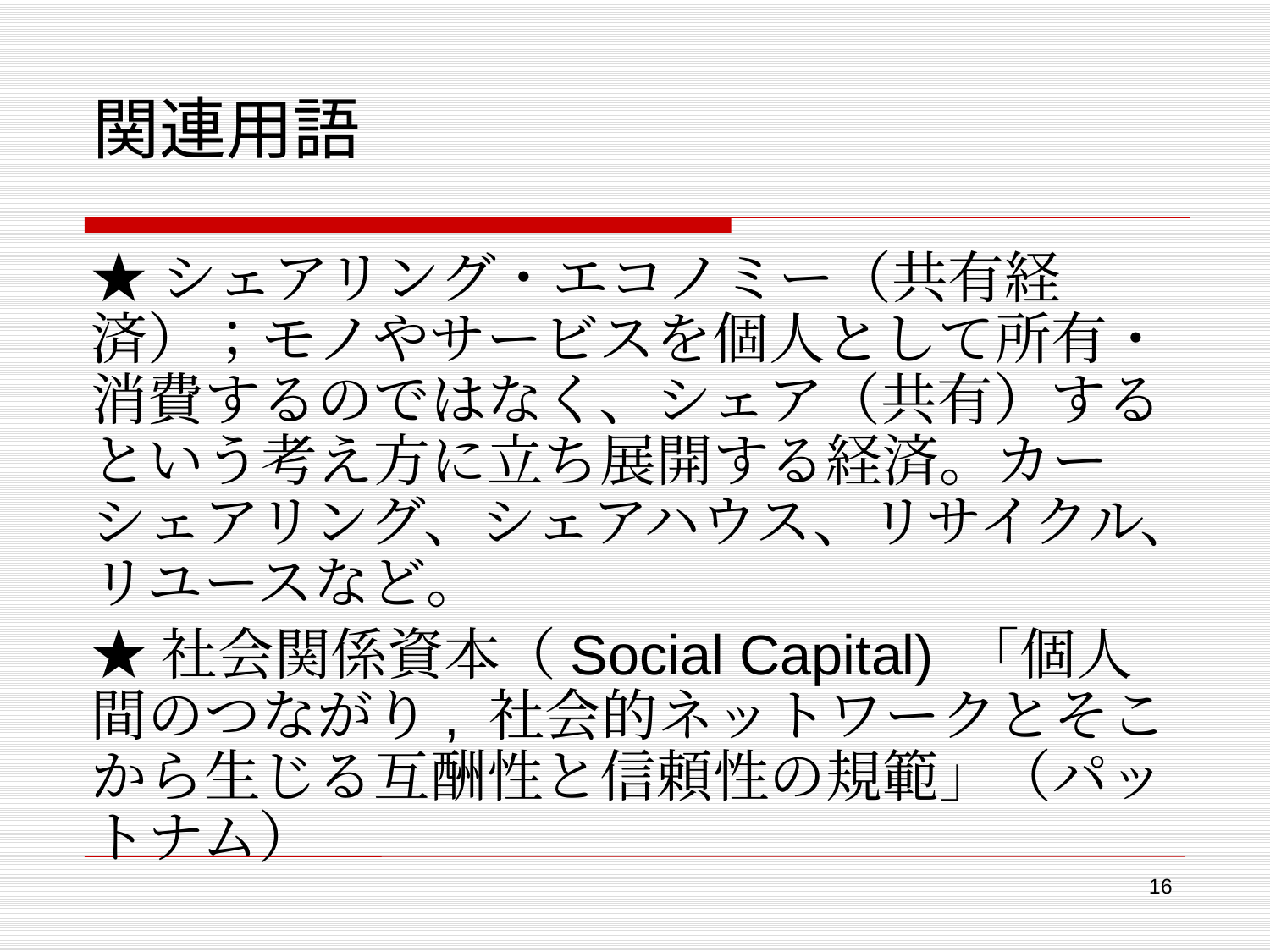

# 関連用語
★シェアリング・エコノミー（共有経済）；モノやサービスを個人として所有・消費するのではなく、シェア（共有）するという考え方に立ち展開する経済。カーシェアリング、シェアハウス、リサイクル、リユースなど。
★社会関係資本（Social Capital) 「個人間のつながり, 社会的ネットワークとそこから生じる互酬性と信頼性の規範」（パットナム）

16